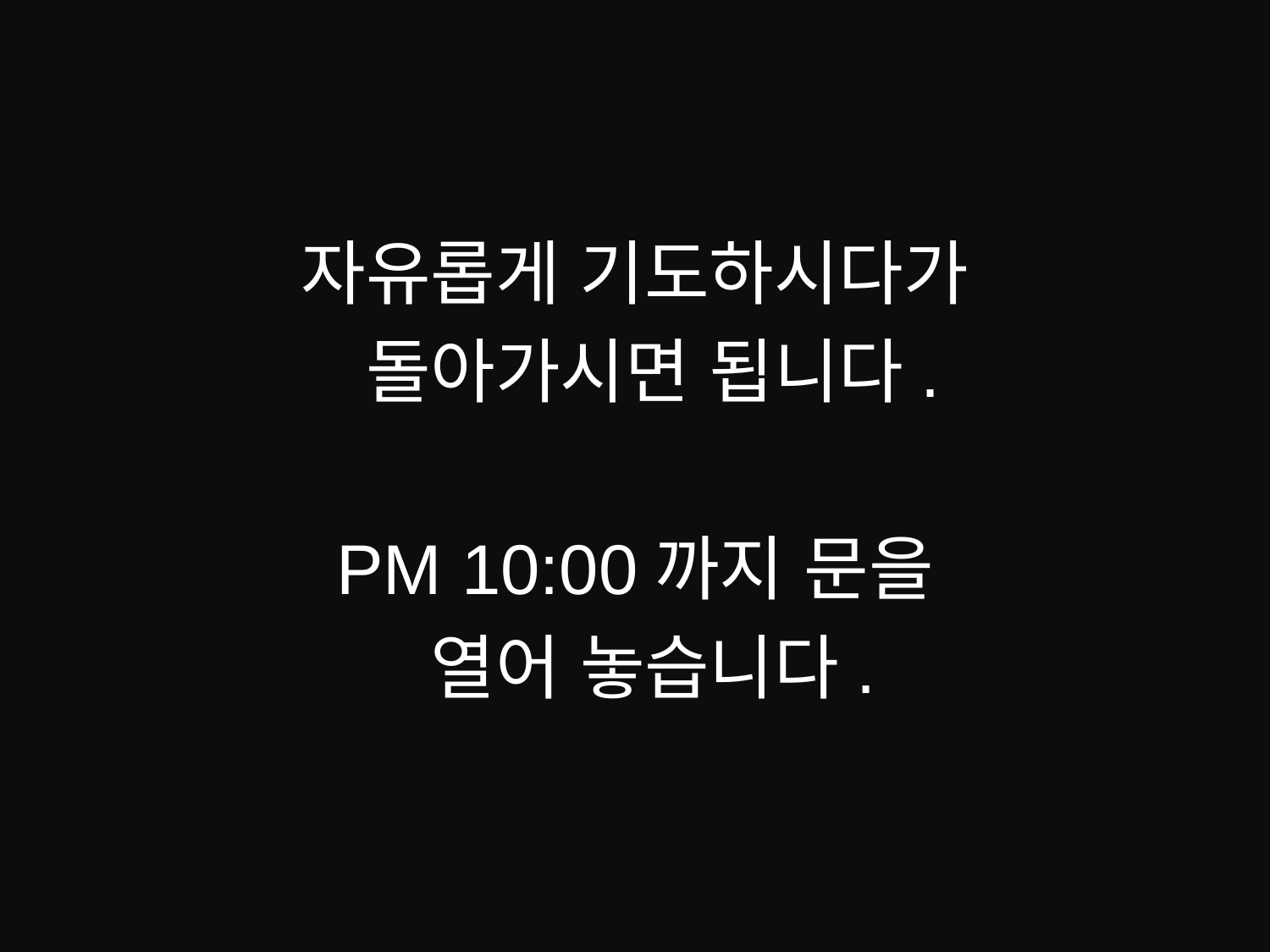

#
자유롭게 기도하시다가
 돌아가시면 됩니다.

PM 10:00까지 문을
 열어 놓습니다.